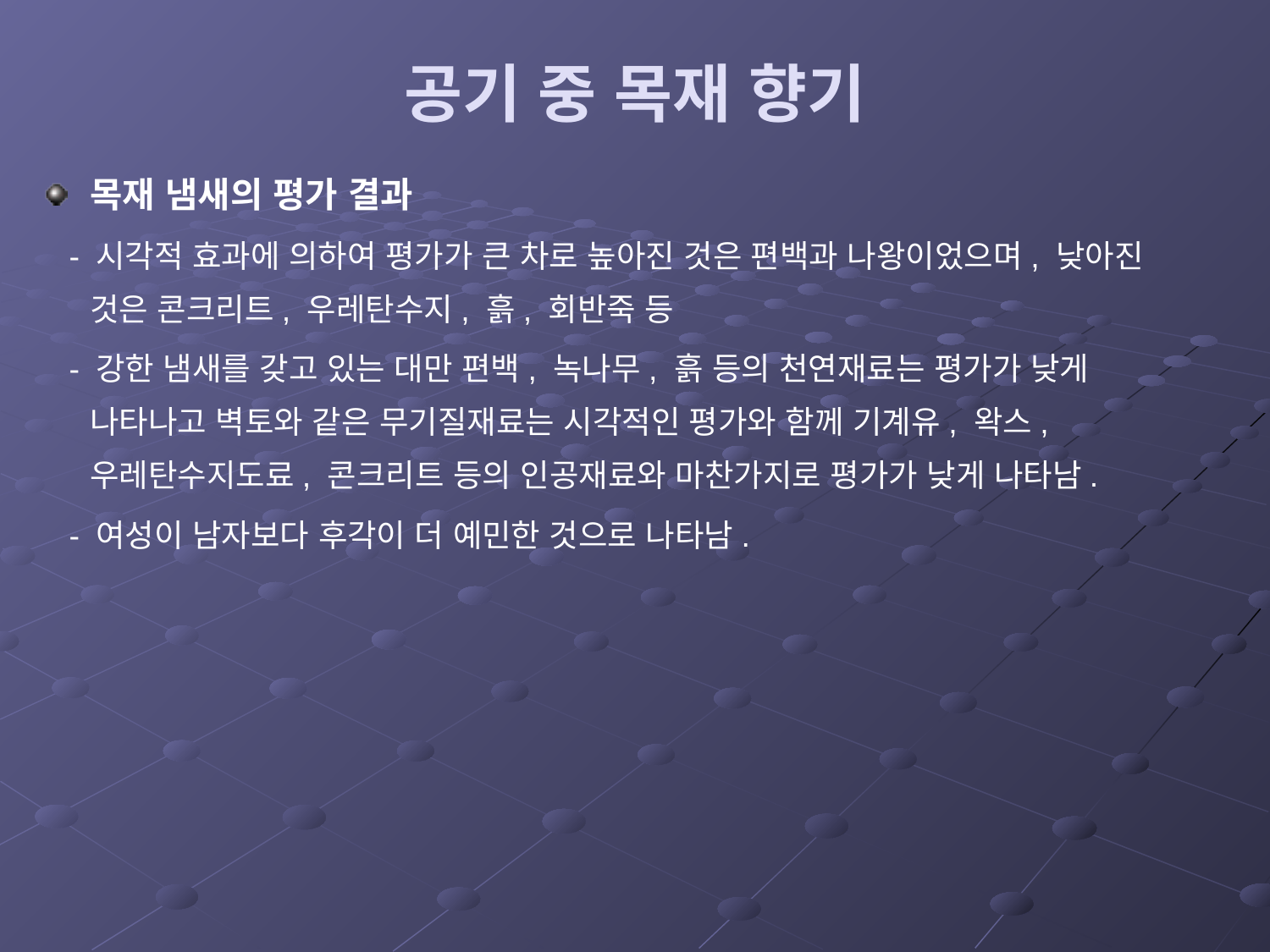

# 공기 중 목재 향기
목재 냄새의 평가 결과
   - 시각적 효과에 의하여 평가가 큰 차로 높아진 것은 편백과 나왕이었으며, 낮아진 것은 콘크리트, 우레탄수지, 흙, 회반죽 등
   - 강한 냄새를 갖고 있는 대만 편백, 녹나무, 흙 등의 천연재료는 평가가 낮게 나타나고 벽토와 같은 무기질재료는 시각적인 평가와 함께 기계유, 왁스, 우레탄수지도료, 콘크리트 등의 인공재료와 마찬가지로 평가가 낮게 나타남.
   - 여성이 남자보다 후각이 더 예민한 것으로 나타남.